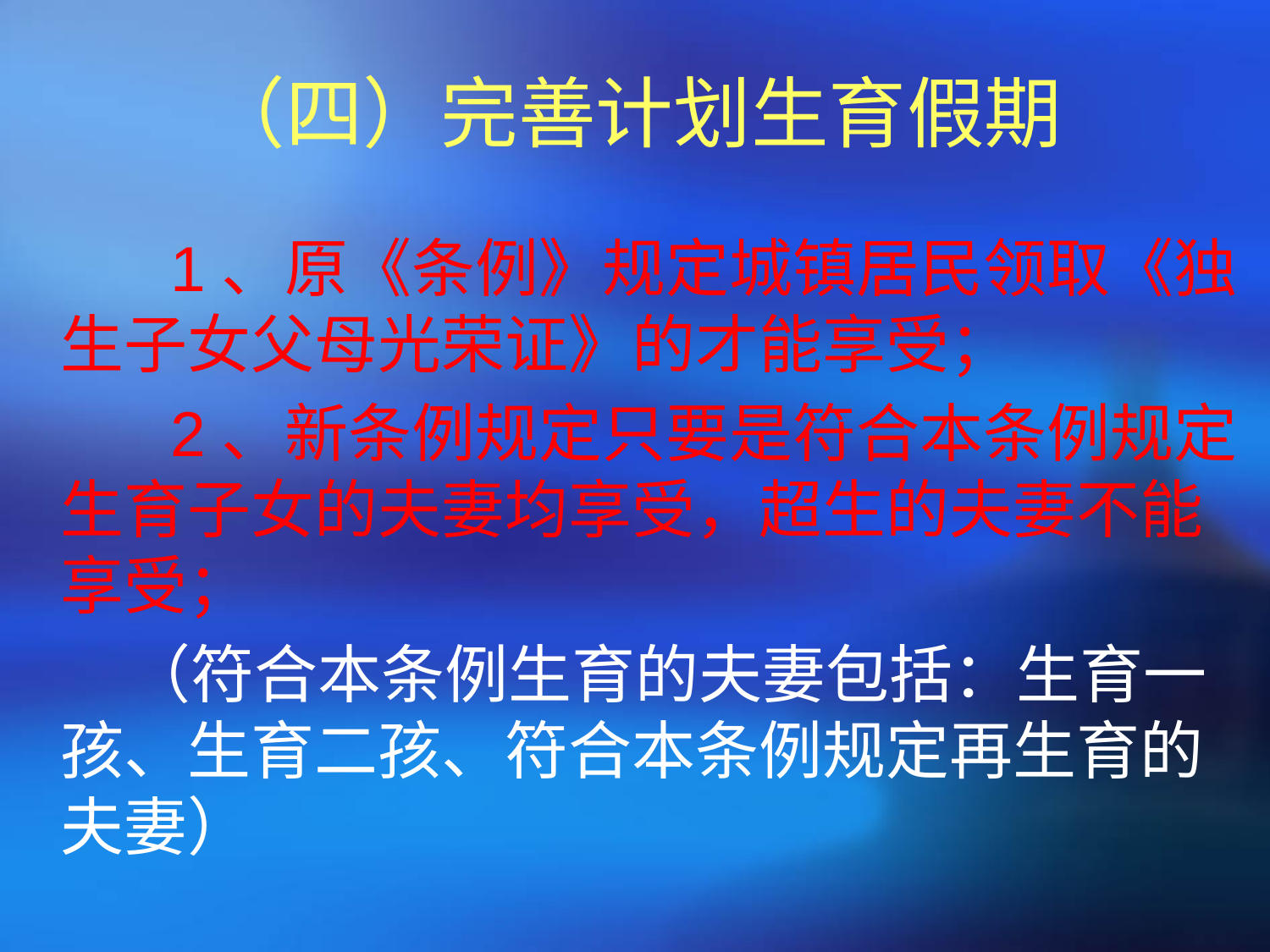

# （四）完善计划生育假期
         1、原《条例》规定城镇居民领取《独生子女父母光荣证》的才能享受；
         2、新条例规定只要是符合本条例规定生育子女的夫妻均享受，超生的夫妻不能享受；
       （符合本条例生育的夫妻包括：生育一孩、生育二孩、符合本条例规定再生育的夫妻）